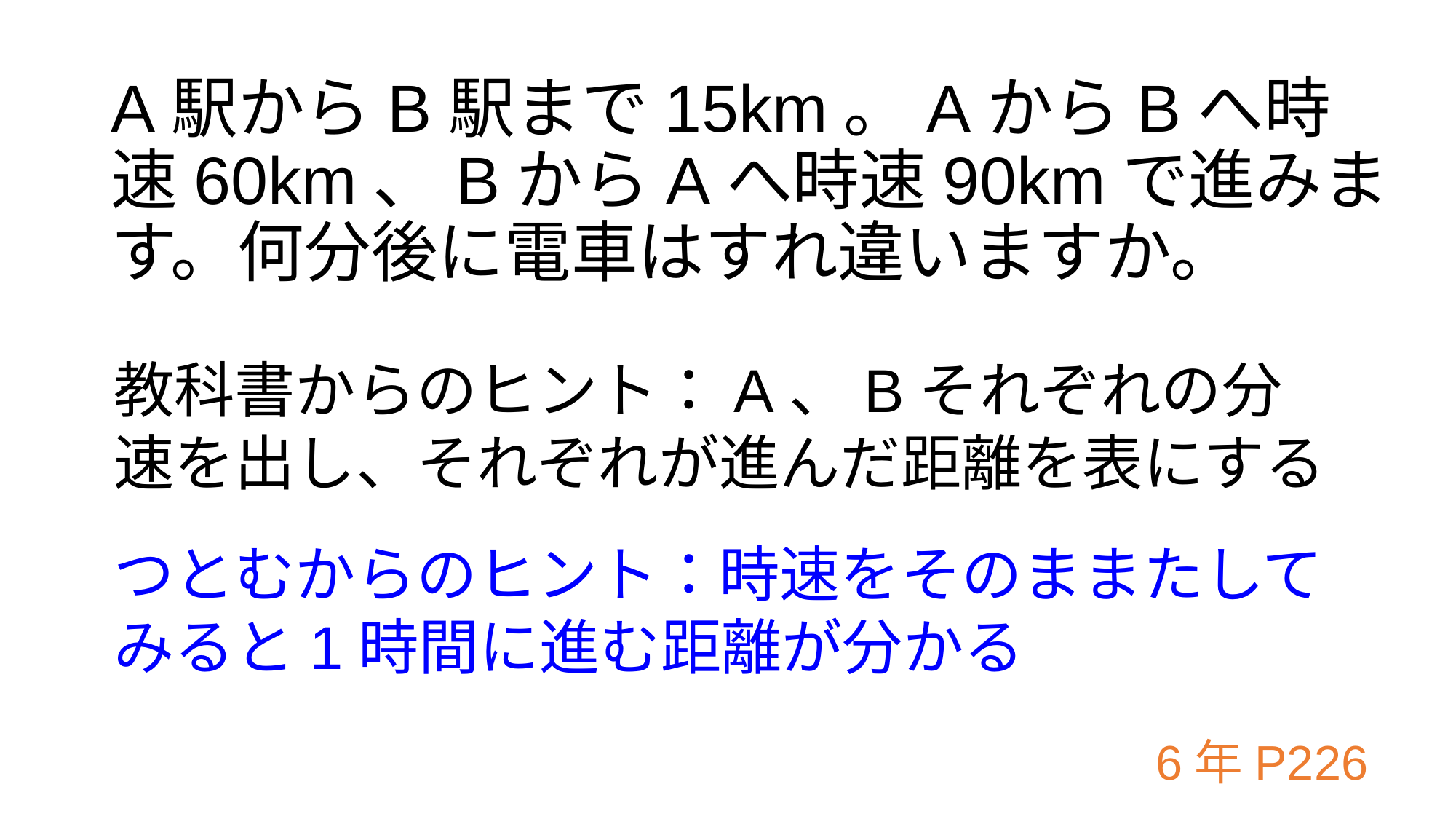

# A駅からB駅まで15km。AからBへ時速60km、BからAへ時速90kmで進みます。何分後に電車はすれ違いますか。
教科書からのヒント：A、Bそれぞれの分速を出し、それぞれが進んだ距離を表にする
つとむからのヒント：時速をそのままたしてみると1時間に進む距離が分かる
6年P226